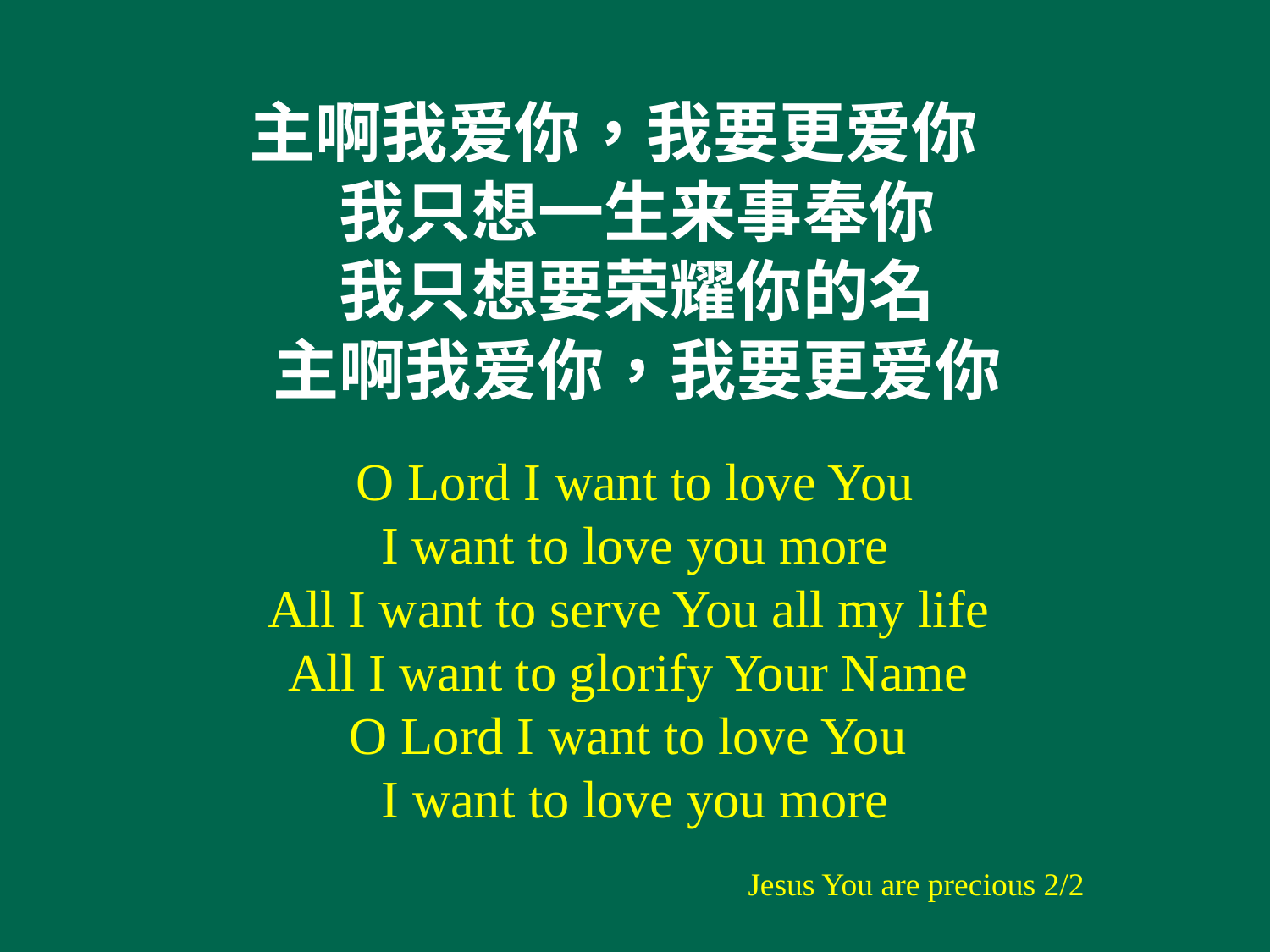

主啊我爱你，我要更爱你
我只想一生来事奉你
我只想要荣耀你的名
主啊我爱你，我要更爱你
O Lord I want to love You
 I want to love you more
All I want to serve You all my life
All I want to glorify Your Name
O Lord I want to love You
I want to love you more
Jesus You are precious 2/2